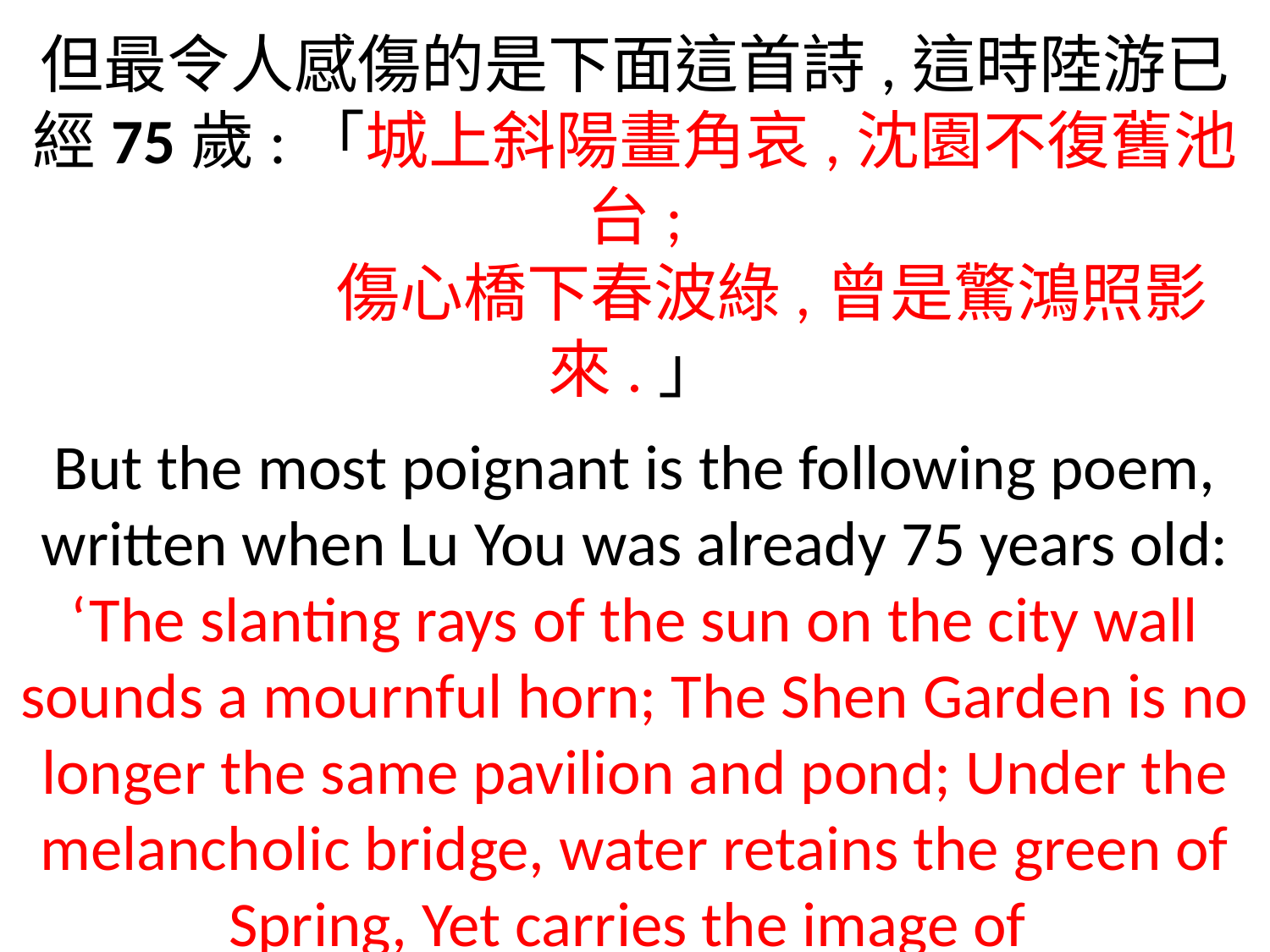

但最令人感傷的是下面這首詩,這時陸游已經75歲:「城上斜陽畫角哀,沈園不復舊池台;
                  傷心橋下春波綠,曾是驚鴻照影來.」
But the most poignant is the following poem, written when Lu You was already 75 years old: ‘The slanting rays of the sun on the city wall sounds a mournful horn; The Shen Garden is no longer the same pavilion and pond; Under the melancholic bridge, water retains the green of Spring, Yet carries the image of
her beautiful silhouette.’